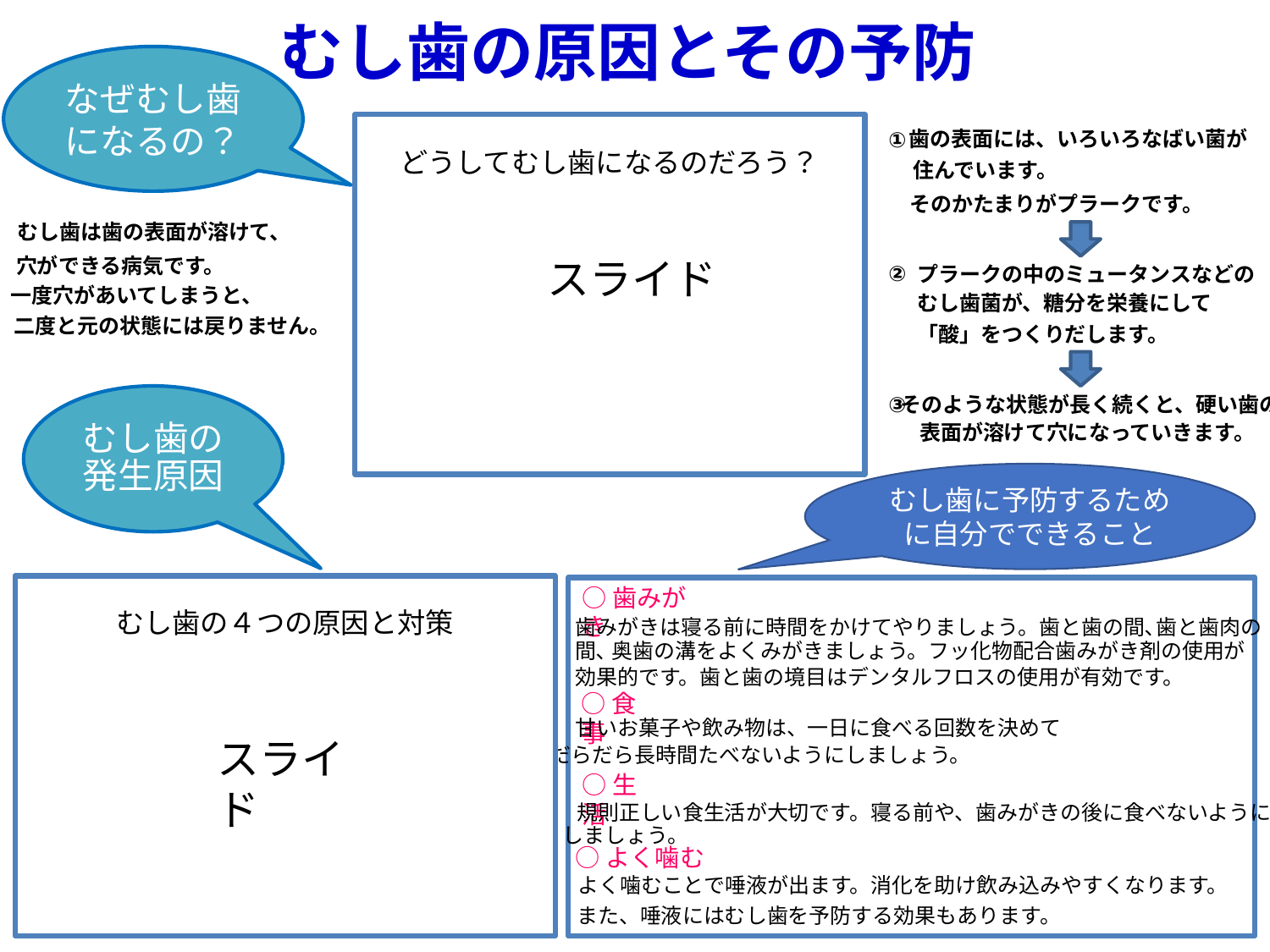

むし歯の原因とその予防

なぜむし歯になるの？

歯の表面には、いろいろなばい菌が
①
住んでいます。
そのかたまりがプラークです。
どうしてむし歯になるのだろう？
むし歯は歯の表面が溶けて、
穴ができる病気です。
一度穴があいてしまうと、
二度と元の状態には戻りません。

スライド
②
プラークの中のミュータンスなどの
むし歯菌が、糖分を栄養にして
「酸」をつくりだします。

そのような状態が長く続くと、硬い歯の
③
表面が溶けて穴になっていきます。
むし歯の発生原因
むし歯に予防するために自分でできること
○歯みがき

むし歯の４つの原因と対策
歯みがきは寝る前に時間をかけてやりましょう。歯と歯の間､歯と歯肉の
間､ 奥歯の溝をよくみがきましょう。フッ化物配合歯みがき剤の使用が
効果的です。歯と歯の境目はデンタルフロスの使用が有効です。
○食事
甘いお菓子や飲み物は、一日に食べる回数を決めて
スライド
だらだら長時間たべないようにしましょう。
○生活
規則正しい食生活が大切です。寝る前や、歯みがきの後に食べないように
しましょう。
○よく噛む
よく噛むことで唾液が出ます。消化を助け飲み込みやすくなります。
また、唾液にはむし歯を予防する効果もあります。